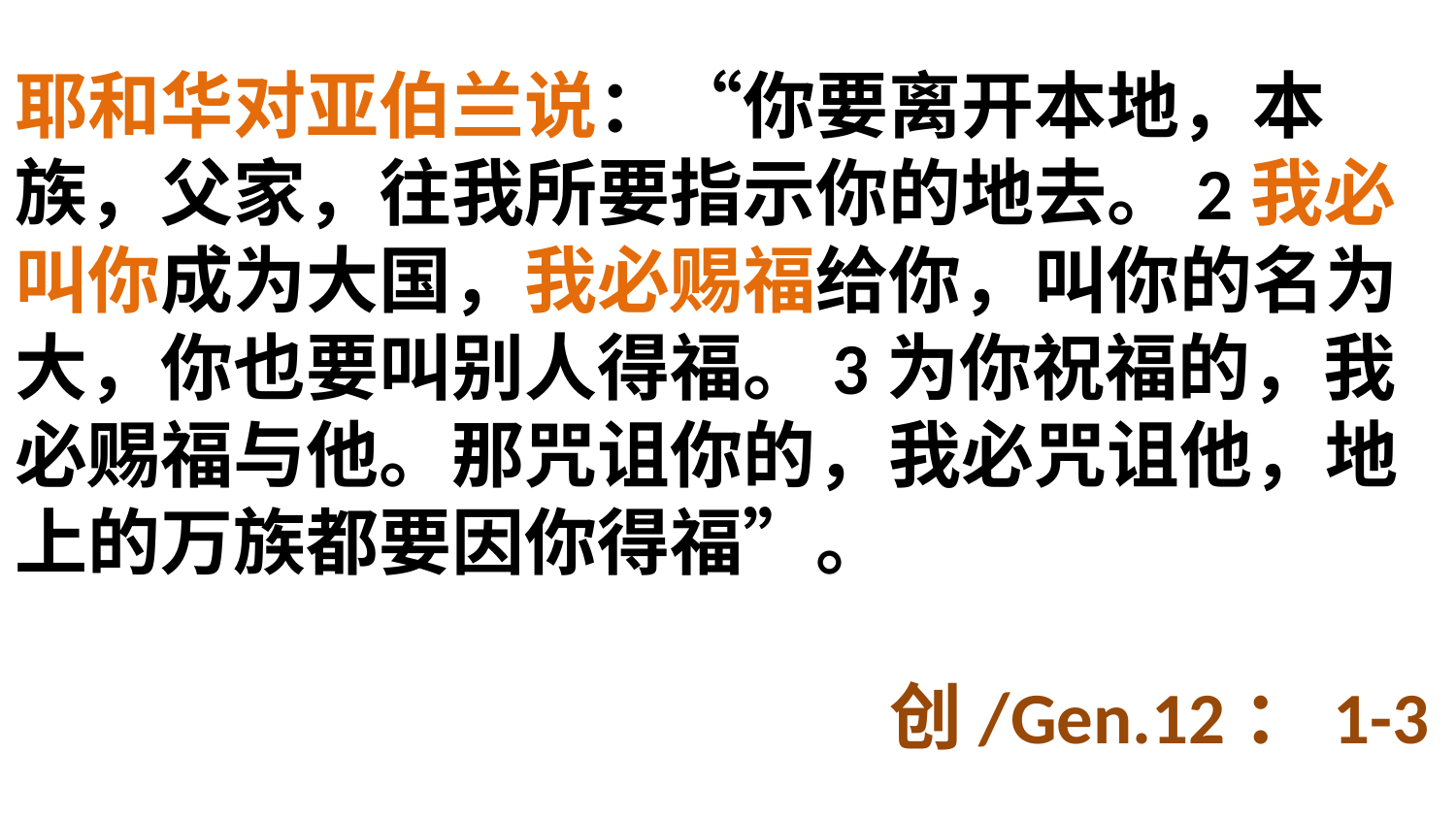

# 耶和华对亚伯兰说：“你要离开本地，本族，父家，往我所要指示你的地去。2我必叫你成为大国，我必赐福给你，叫你的名为大，你也要叫别人得福。3为你祝福的，我必赐福与他。那咒诅你的，我必咒诅他，地上的万族都要因你得福”。 创/Gen.12：1-3